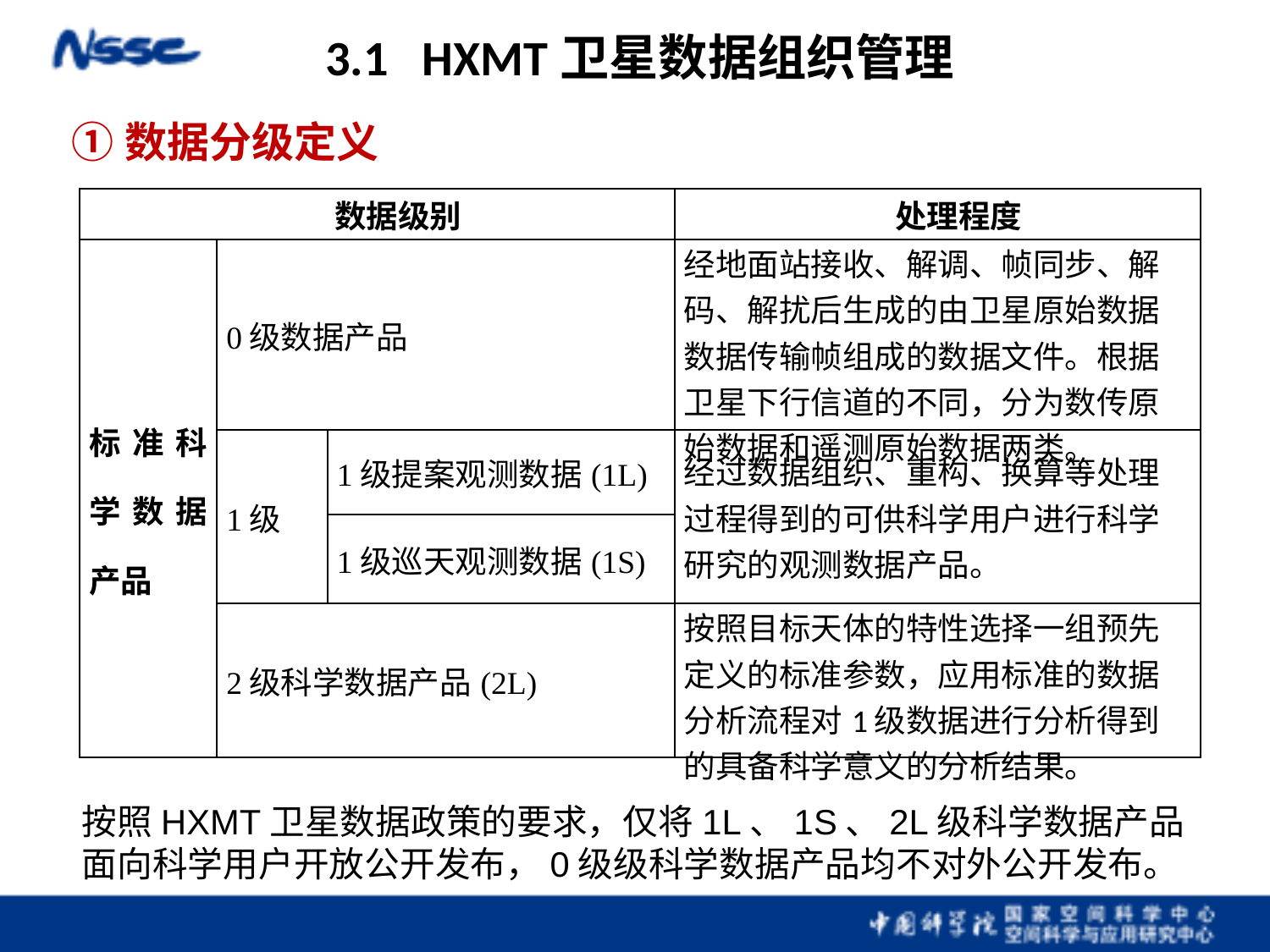

3.1   HXMT卫星数据组织管理

①数据分级定义
| 数据级别 |  |  | 处理程度 |
| --- | --- | --- | --- |
| 标准科学数据产品 | 0级数据产品 |  | 经地面站接收、解调、帧同步、解码、解扰后生成的由卫星原始数据数据传输帧组成的数据文件。根据卫星下行信道的不同，分为数传原始数据和遥测原始数据两类。 |
|  | 1级 | 1级提案观测数据(1L) | 经过数据组织、重构、换算等处理过程得到的可供科学用户进行科学研究的观测数据产品。 |
|  |  | 1级巡天观测数据(1S) |  |
|  | 2级科学数据产品(2L) |  | 按照目标天体的特性选择一组预先定义的标准参数，应用标准的数据分析流程对1级数据进行分析得到的具备科学意义的分析结果。 |
按照HXMT卫星数据政策的要求，仅将1L、1S、2L级科学数据产品面向科学用户开放公开发布，0级级科学数据产品均不对外公开发布。